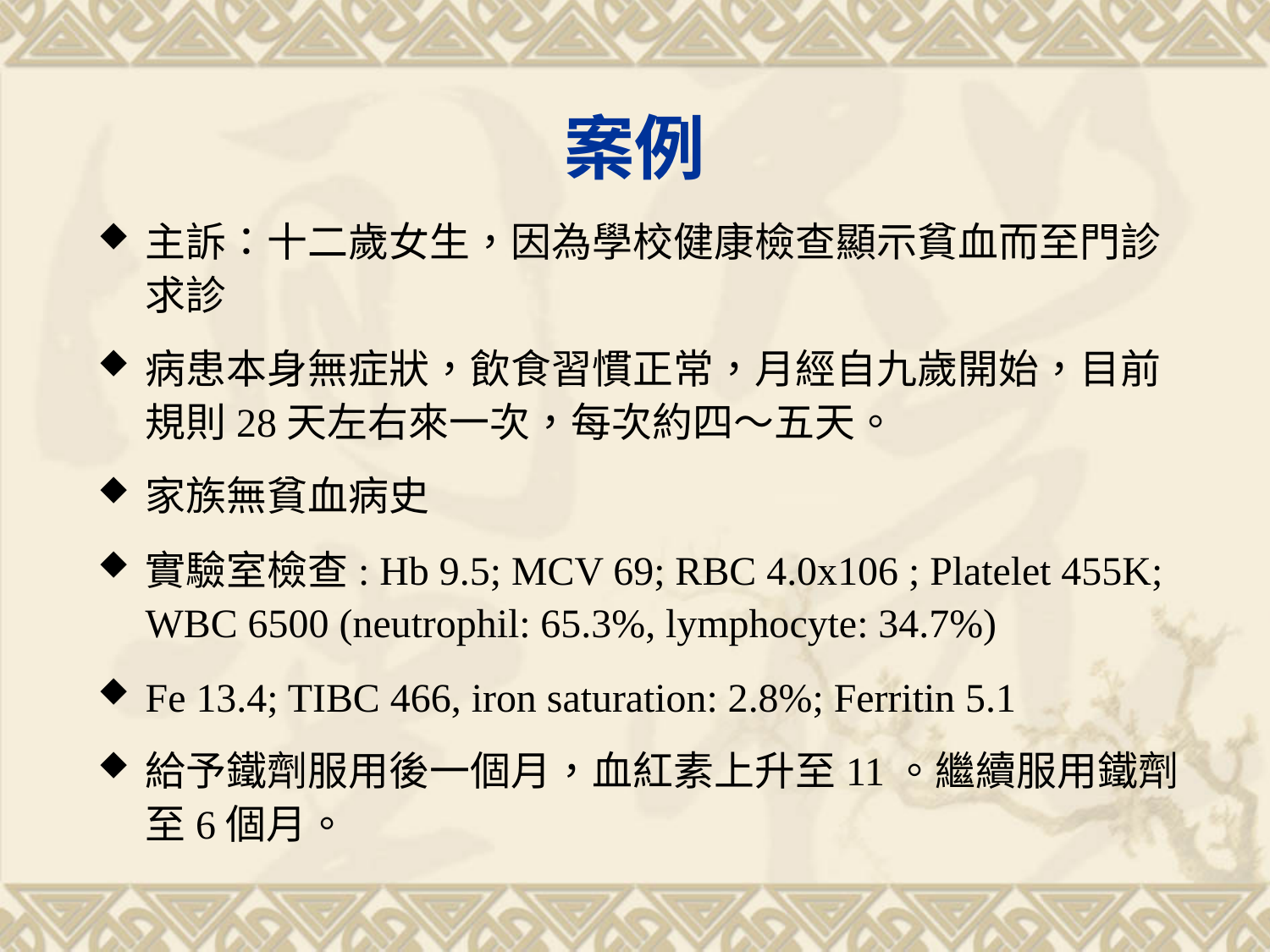

# 案例
主訴：十二歲女生，因為學校健康檢查顯示貧血而至門診求診
病患本身無症狀，飲食習慣正常，月經自九歲開始，目前規則28天左右來一次，每次約四～五天。
家族無貧血病史
實驗室檢查: Hb 9.5; MCV 69; RBC 4.0x106 ; Platelet 455K; WBC 6500 (neutrophil: 65.3%, lymphocyte: 34.7%)
Fe 13.4; TIBC 466, iron saturation: 2.8%; Ferritin 5.1
給予鐵劑服用後一個月，血紅素上升至11。繼續服用鐵劑至6個月。